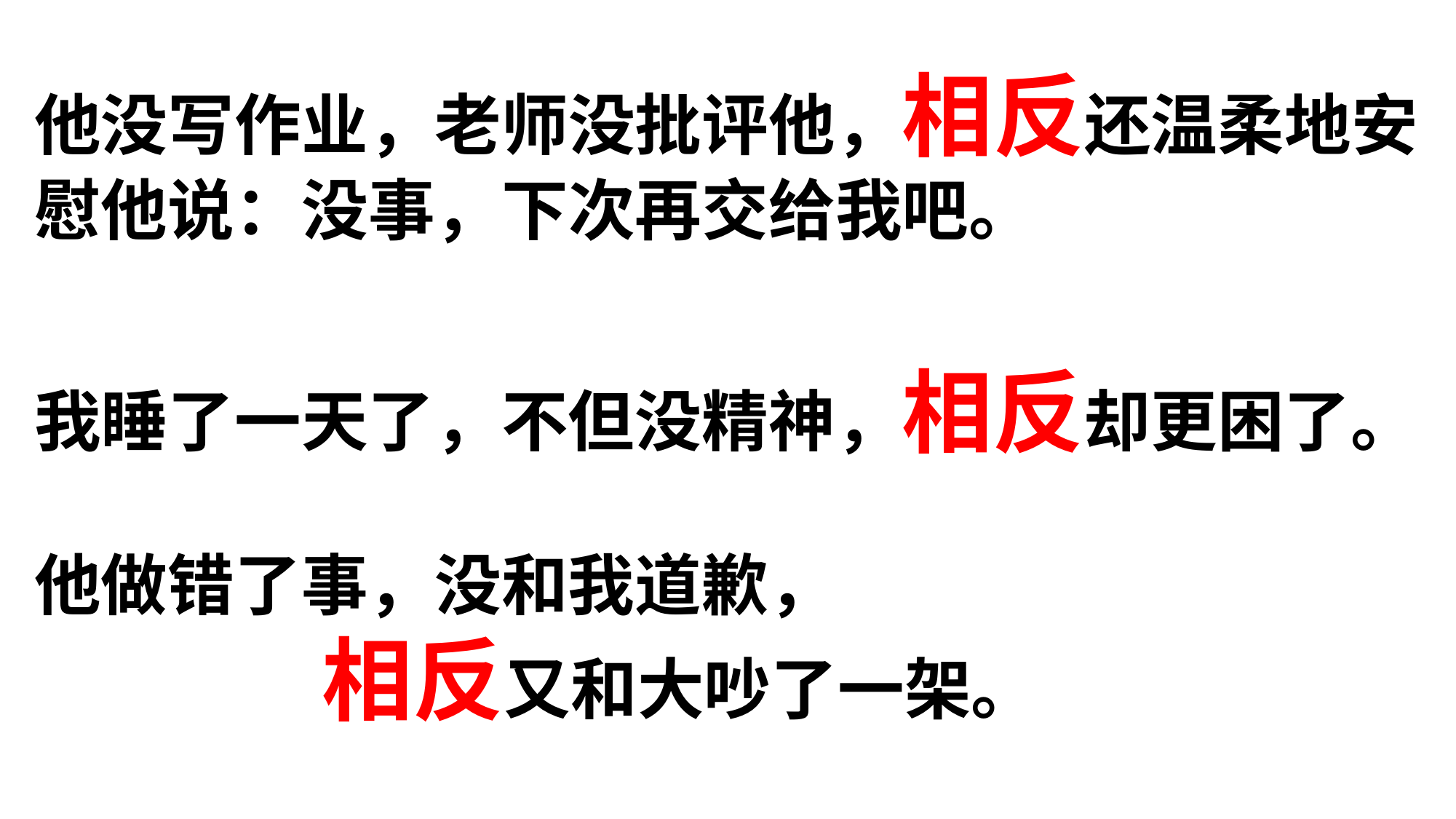

他没写作业，老师没批评他，相反还温柔地安慰他说：没事，下次再交给我吧。
我睡了一天了，不但没精神，相反却更困了。
他做错了事，没和我道歉，
                  相反又和大吵了一架。